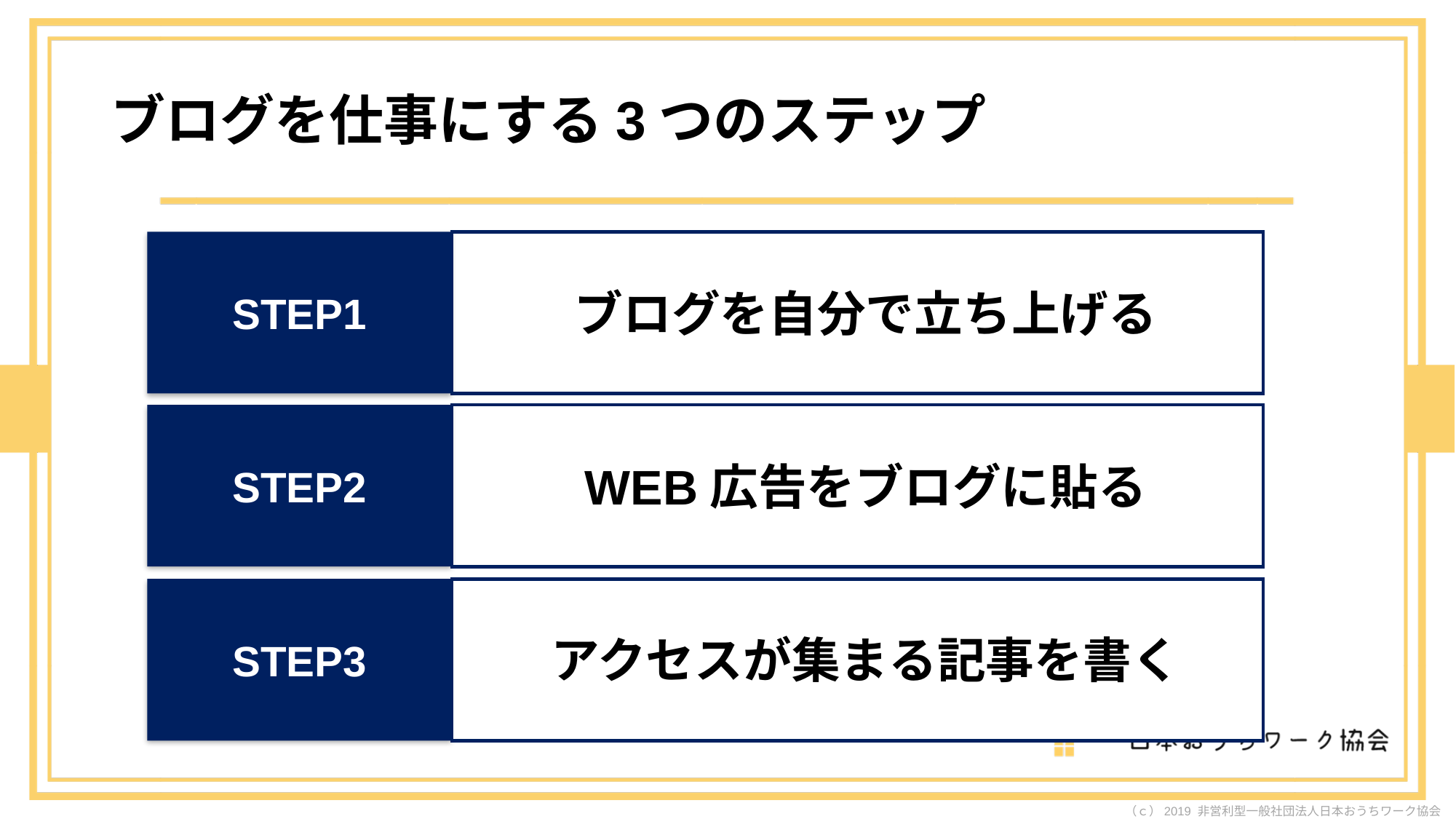

# ブログを仕事にする3つのステップ
STEP1

ブログを自分で立ち上げる
STEP2

WEB広告をブログに貼る
STEP3

アクセスが集まる記事を書く